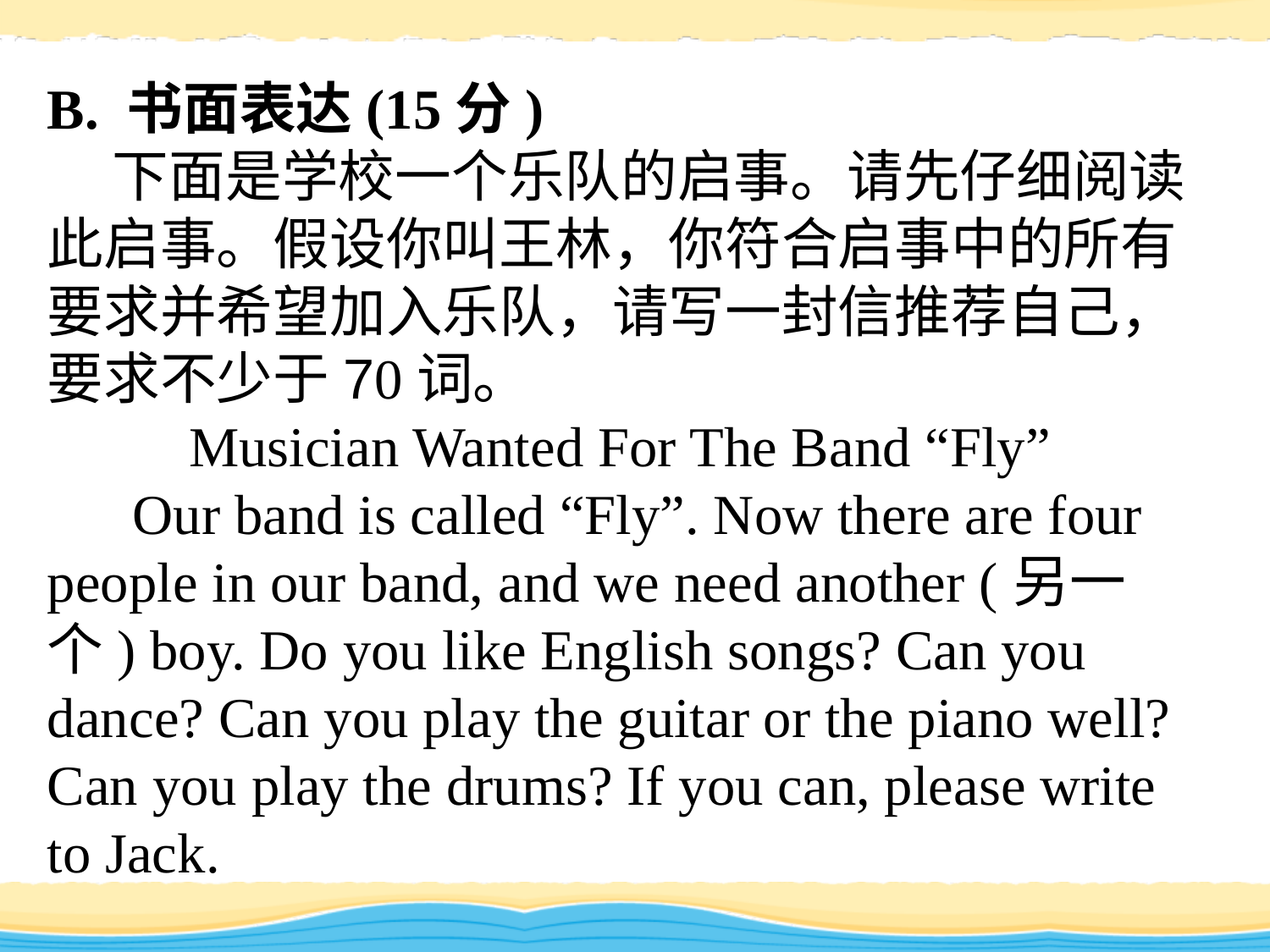

B. 书面表达(15分)
    下面是学校一个乐队的启事。请先仔细阅读此启事。假设你叫王林，你符合启事中的所有要求并希望加入乐队，请写一封信推荐自己，要求不少于70词。
          Musician Wanted For The Band “Fly”
      Our band is called “Fly”. Now there are four people in our band, and we need another (另一个) boy. Do you like English songs? Can you dance? Can you play the guitar or the piano well? Can you play the drums? If you can, please write to Jack.